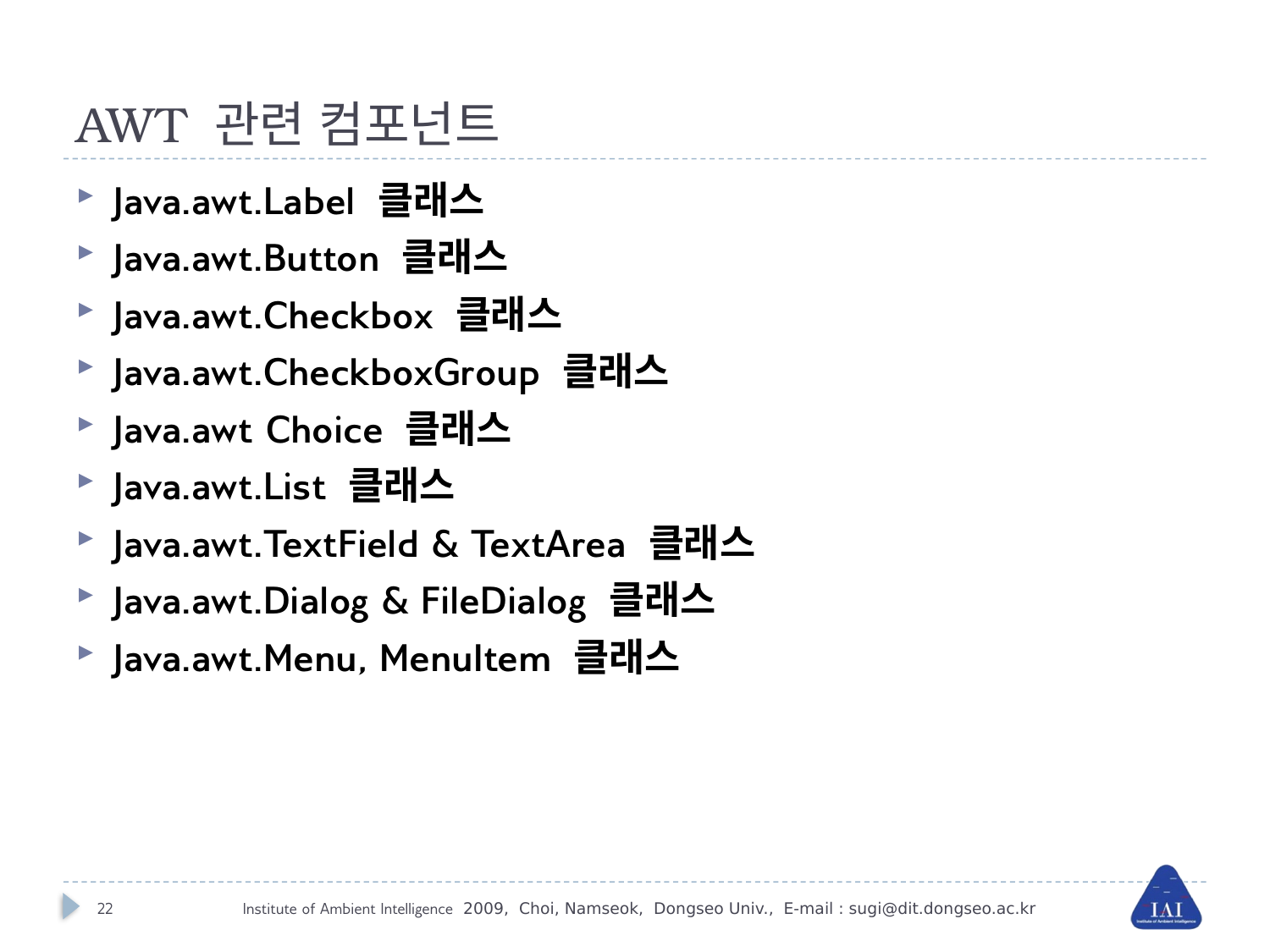

# AWT 관련 컴포넌트
Java.awt.Label 클래스
Java.awt.Button 클래스
Java.awt.Checkbox 클래스
Java.awt.CheckboxGroup 클래스
Java.awt Choice 클래스
Java.awt.List 클래스
Java.awt.TextField & TextArea 클래스
Java.awt.Dialog & FileDialog 클래스
Java.awt.Menu, MenuItem 클래스